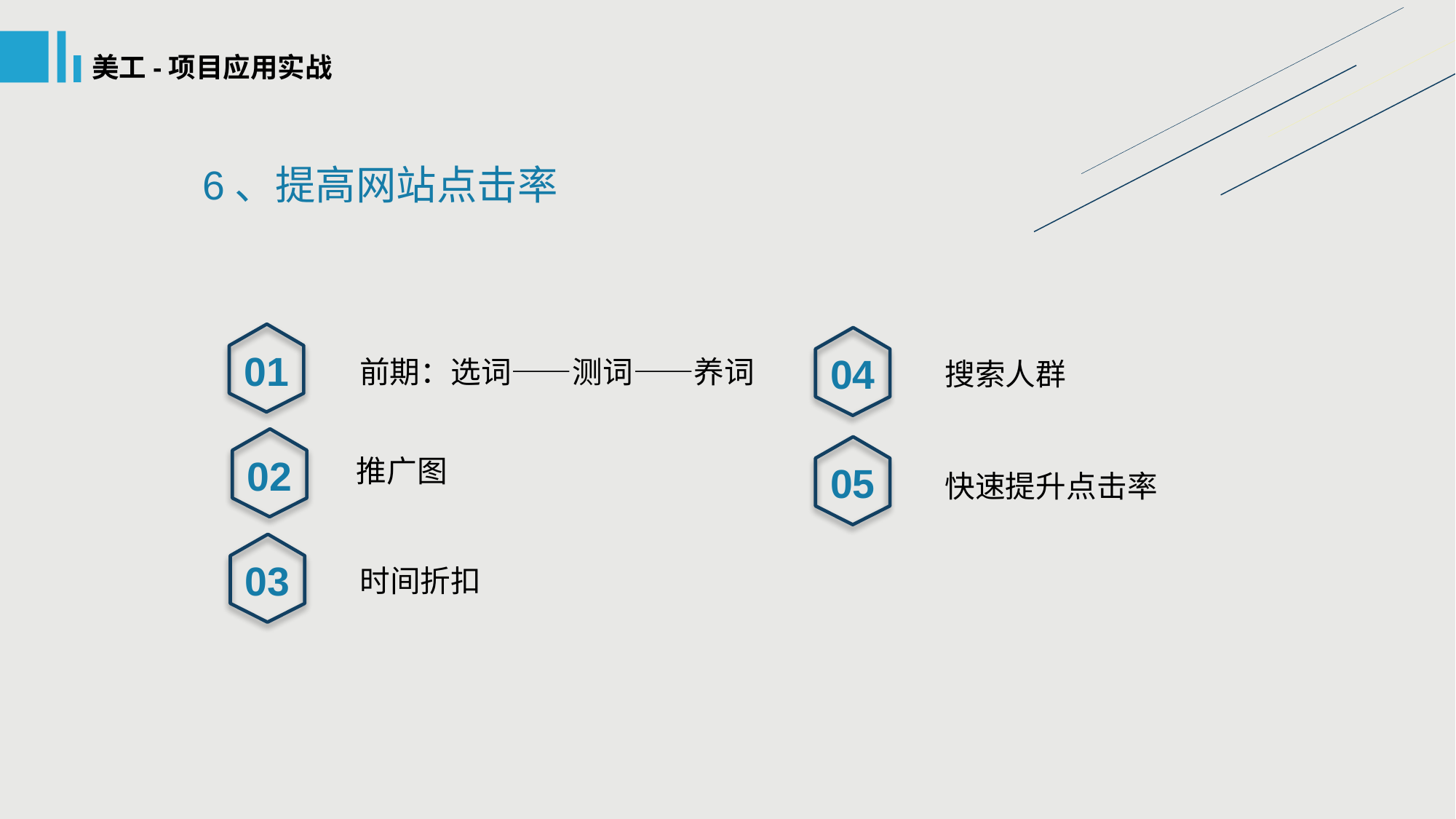

美工-项目应用实战
6、提高网站点击率

01

04
前期：选词——测词——养词
搜索人群

02

05
推广图
快速提升点击率

03
时间折扣